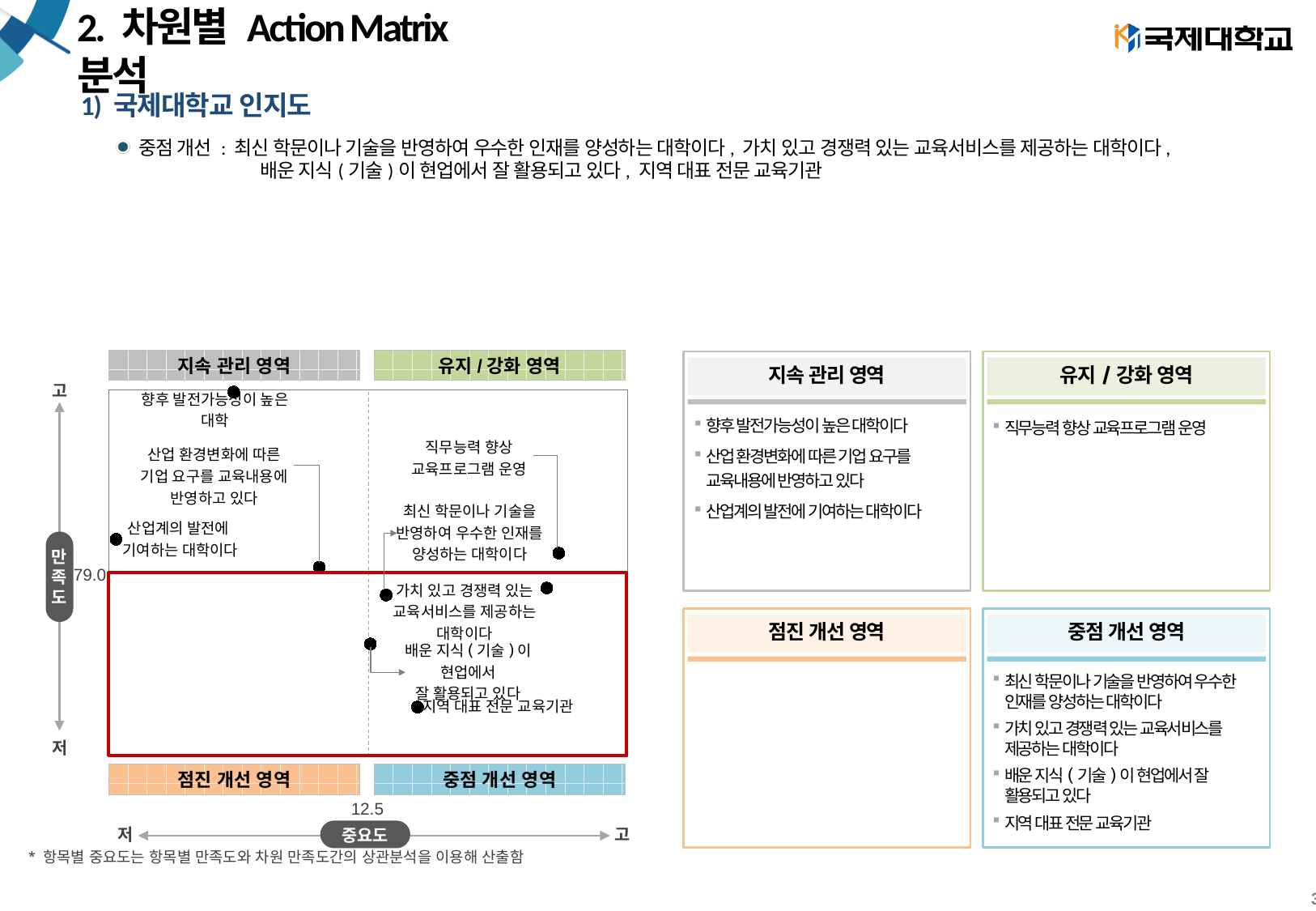

# 2. 차원별 Action Matrix 분석
1) 국제대학교 인지도
중점 개선 : 최신 학문이나 기술을 반영하여 우수한 인재를 양성하는 대학이다, 가치 있고 경쟁력 있는 교육서비스를 제공하는 대학이다,
	배운 지식(기술)이 현업에서 잘 활용되고 있다, 지역 대표 전문 교육기관

### Chart

| Category | Y축 |
|---|---|
지속 관리 영역
유지/강화 영역

지속 관리 영역

유지/강화 영역

고
만
족
도
저
향후 발전가능성이 높은 대학이다
산업 환경변화에 따른 기업 요구를
교육내용에 반영하고 있다
산업계의 발전에 기여하는 대학이다

직무능력 향상 교육프로그램 운영

79.0

점진 개선 영역

중점 개선 영역

최신 학문이나 기술을 반영하여 우수한 인재를 양성하는 대학이다
가치 있고 경쟁력 있는 교육서비스를 제공하는 대학이다
배운 지식(기술)이 현업에서 잘 활용되고 있다
지역 대표 전문 교육기관
점진 개선 영역
중점 개선 영역
12.5
중요도
저
고
* 항목별 중요도는 항목별 만족도와 차원 만족도간의 상관분석을 이용해 산출함